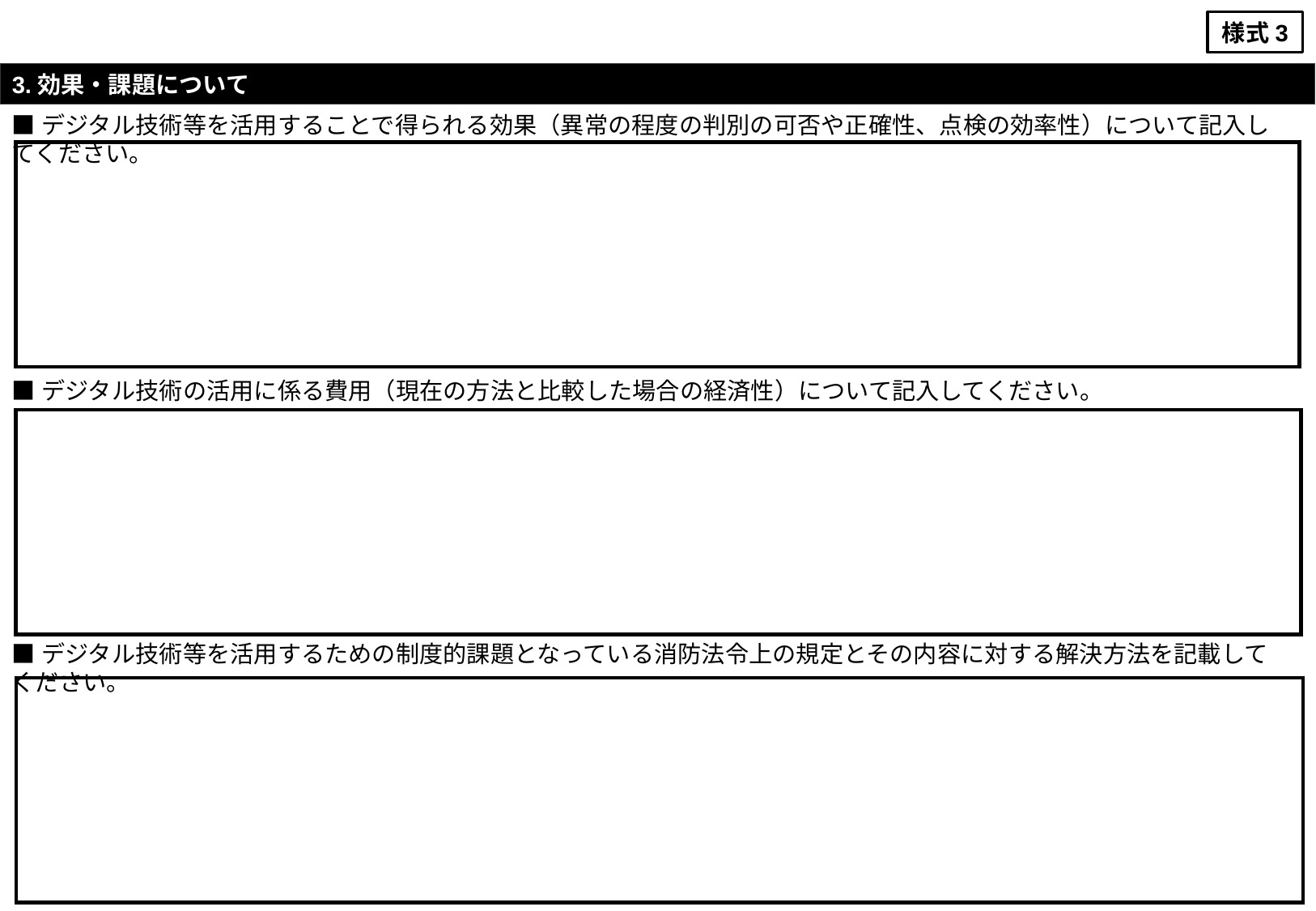

様式3
3.効果・課題について
■デジタル技術等を活用することで得られる効果（異常の程度の判別の可否や正確性、点検の効率性）について記入してください。

■デジタル技術の活用に係る費用（現在の方法と比較した場合の経済性）について記入してください。

■デジタル技術等を活用するための制度的課題となっている消防法令上の規定とその内容に対する解決方法を記載してください。